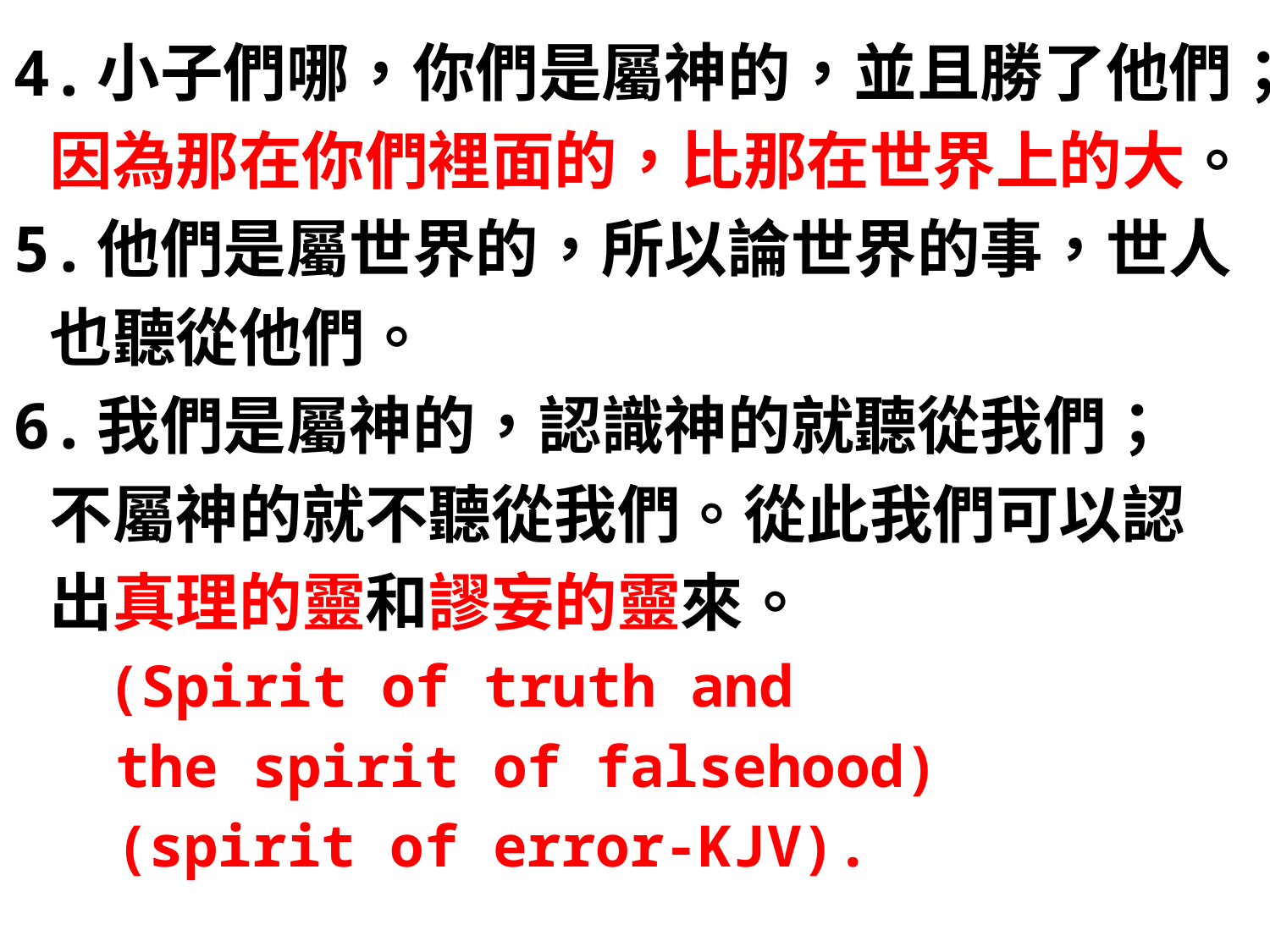

4.小子們哪，你們是屬神的，並且勝了他們；
  因為那在你們裡面的，比那在世界上的大。
5.他們是屬世界的，所以論世界的事，世人
  也聽從他們。
6.我們是屬神的，認識神的就聽從我們；
  不屬神的就不聽從我們。從此我們可以認
  出真理的靈和謬妄的靈來。
     (Spirit of truth and
   the spirit of falsehood)
   (spirit of error-KJV).